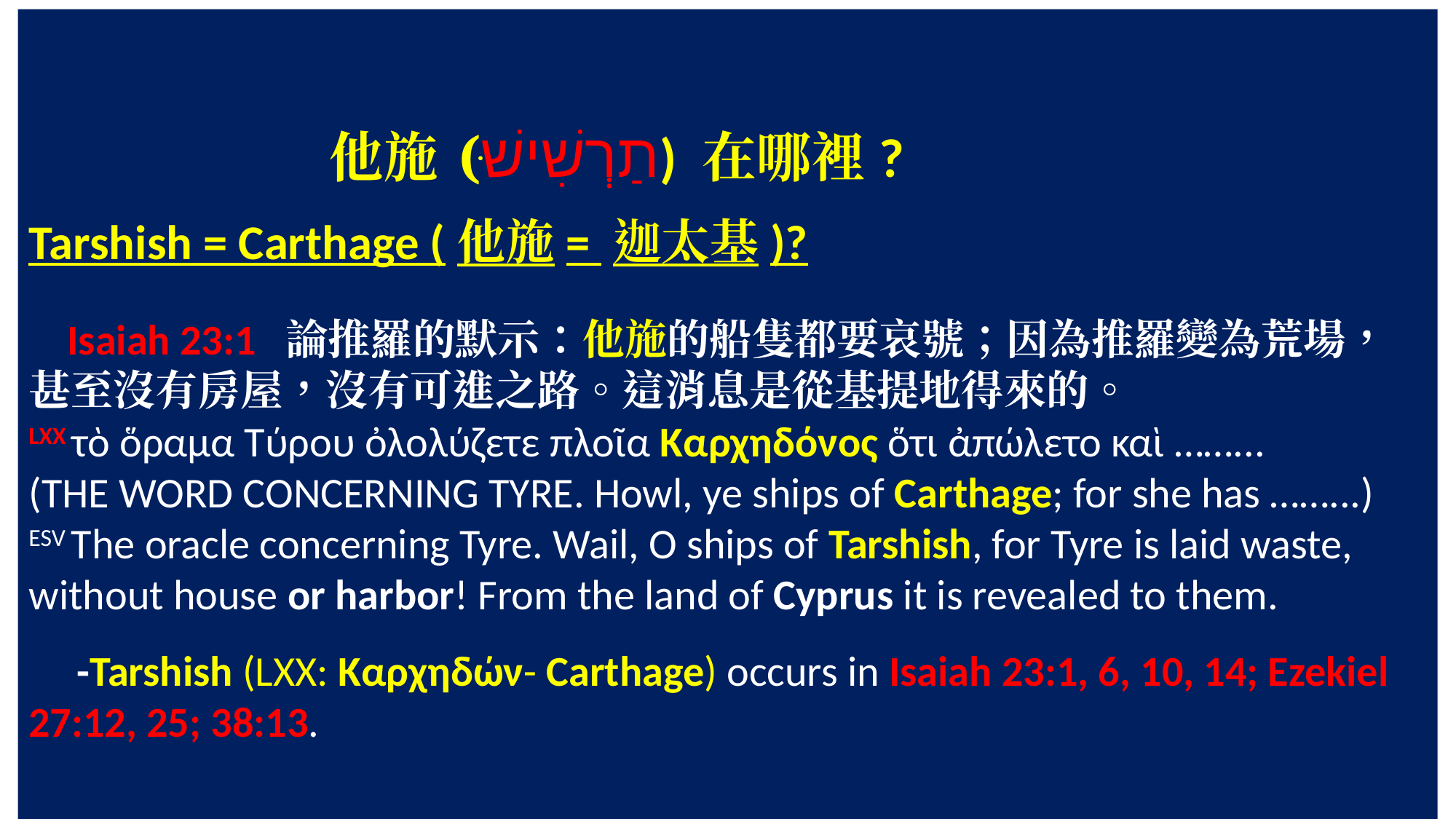

他施 (תַרְשִׁישּׁ) 在哪裡?

Tarshish = Carthage (他施= 迦太基)?

    Isaiah 23:1  ‎論推羅的默示：他施的船隻都要哀號；因為推羅變為荒場，甚至沒有房屋，沒有可進之路。這消息是從基提地得來的。
LXX τὸ ὅραμα Τύρου ὀλολύζετε πλοῖα Καρχηδόνος ὅτι ἀπώλετο καὶ ……...
(THE WORD CONCERNING TYRE. Howl, ye ships of Carthage; for she has ……...)
ESV The oracle concerning Tyre. Wail, O ships of Tarshish, for Tyre is laid waste, without house or harbor! From the land of Cyprus it is revealed to them.

     -Tarshish (LXX: Καρχηδών- Carthage) occurs in Isaiah 23:1, 6, 10, 14; Ezekiel 27:12, 25; 38:13.